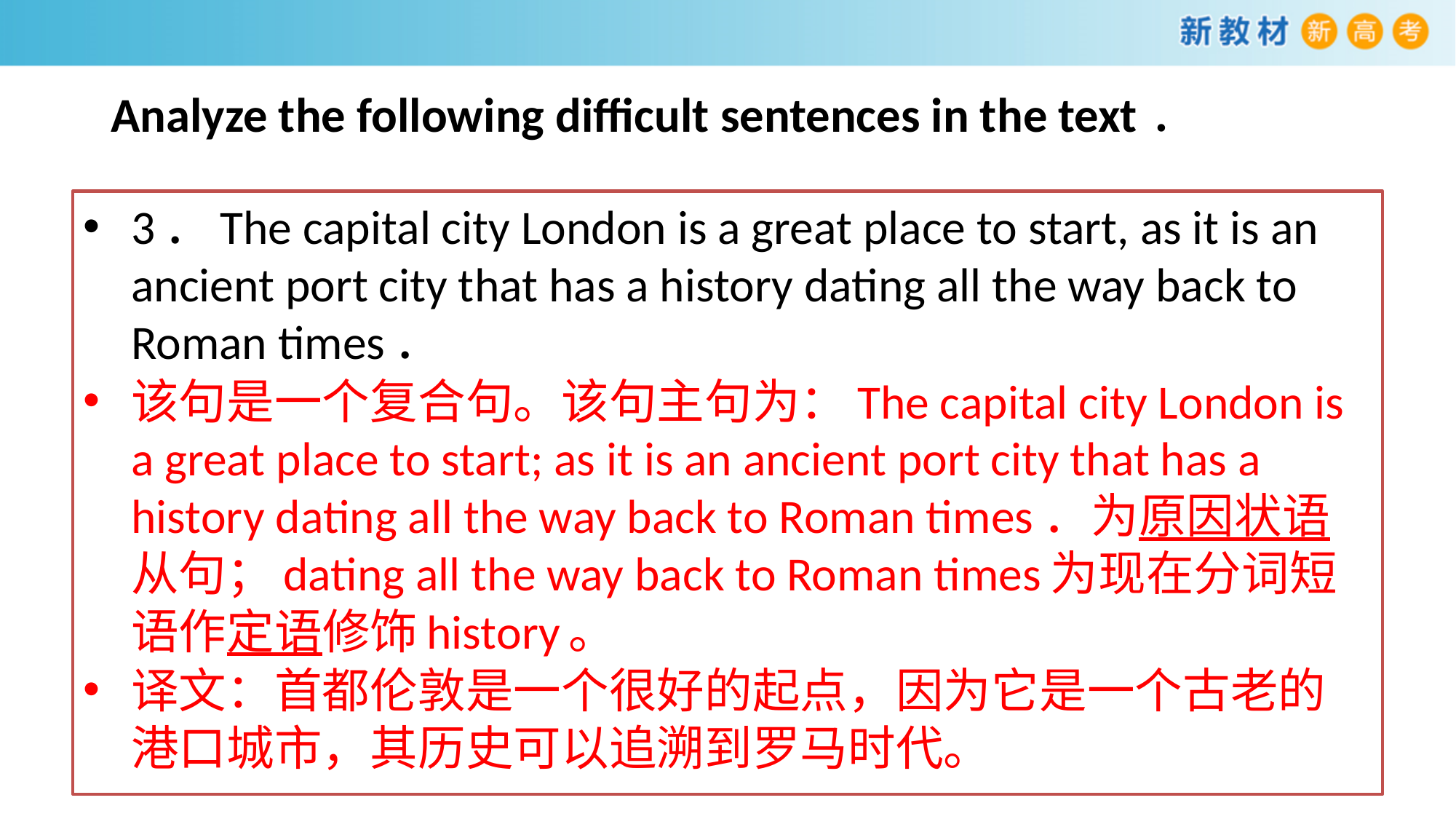

# Analyze the following difficult sentences in the text．
3．The capital city London is a great place to start, as it is an ancient port city that has a history dating all the way back to Roman times．
该句是一个复合句。该句主句为：The capital city London is a great place to start; as it is an ancient port city that has a history dating all the way back to Roman times．为原因状语从句；dating all the way back to Roman times为现在分词短语作定语修饰history。
译文：首都伦敦是一个很好的起点，因为它是一个古老的港口城市，其历史可以追溯到罗马时代。